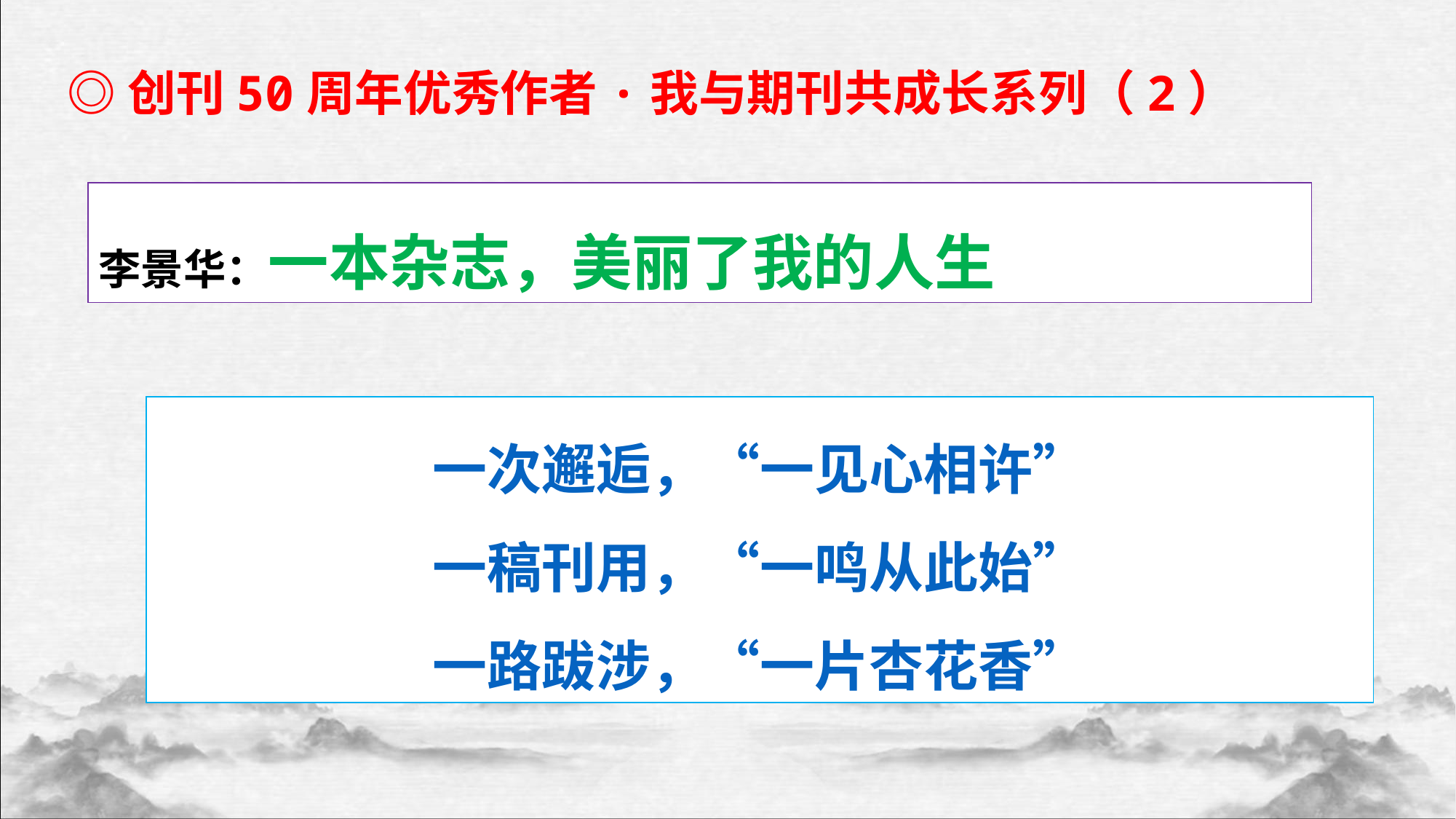

◎创刊50周年优秀作者·我与期刊共成长系列（2）
李景华：一本杂志，美丽了我的人生
一次邂逅，“一见心相许”
一稿刊用，“一鸣从此始”
一路跋涉，“一片杏花香”